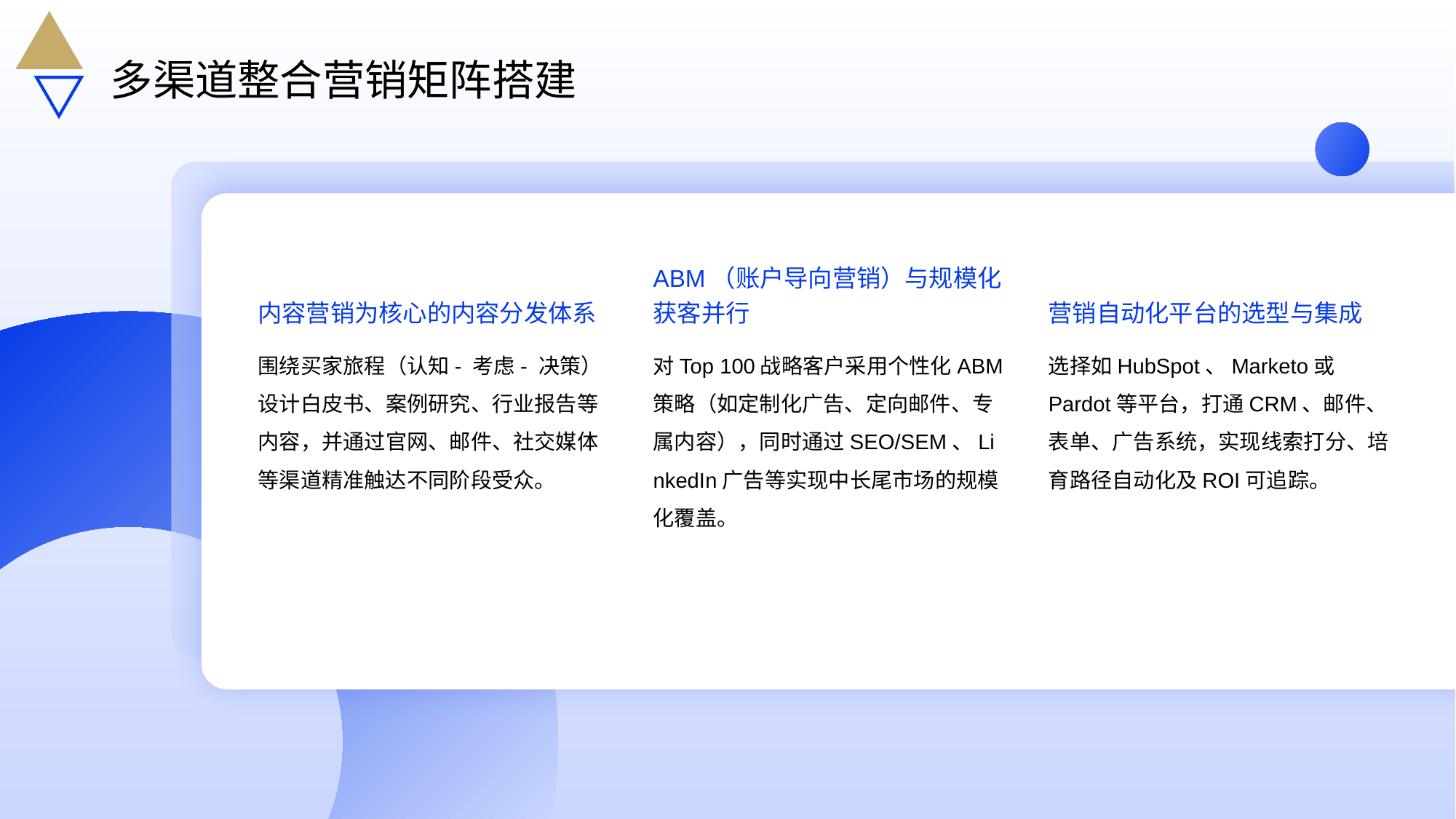

多渠道整合营销矩阵搭建

内容营销为核心的内容分发体系
ABM（账户导向营销）与规模化获客并行
营销自动化平台的选型与集成

围绕买家旅程（认知- 考虑- 决策）设计白皮书、案例研究、行业报告等内容，并通过官网、邮件、社交媒体等渠道精准触达不同阶段受众。
对Top 100战略客户采用个性化ABM策略（如定制化广告、定向邮件、专属内容），同时通过SEO/SEM、LinkedIn广告等实现中长尾市场的规模化覆盖。
选择如HubSpot、Marketo或Pardot等平台，打通CRM、邮件、表单、广告系统，实现线索打分、培育路径自动化及ROI可追踪。